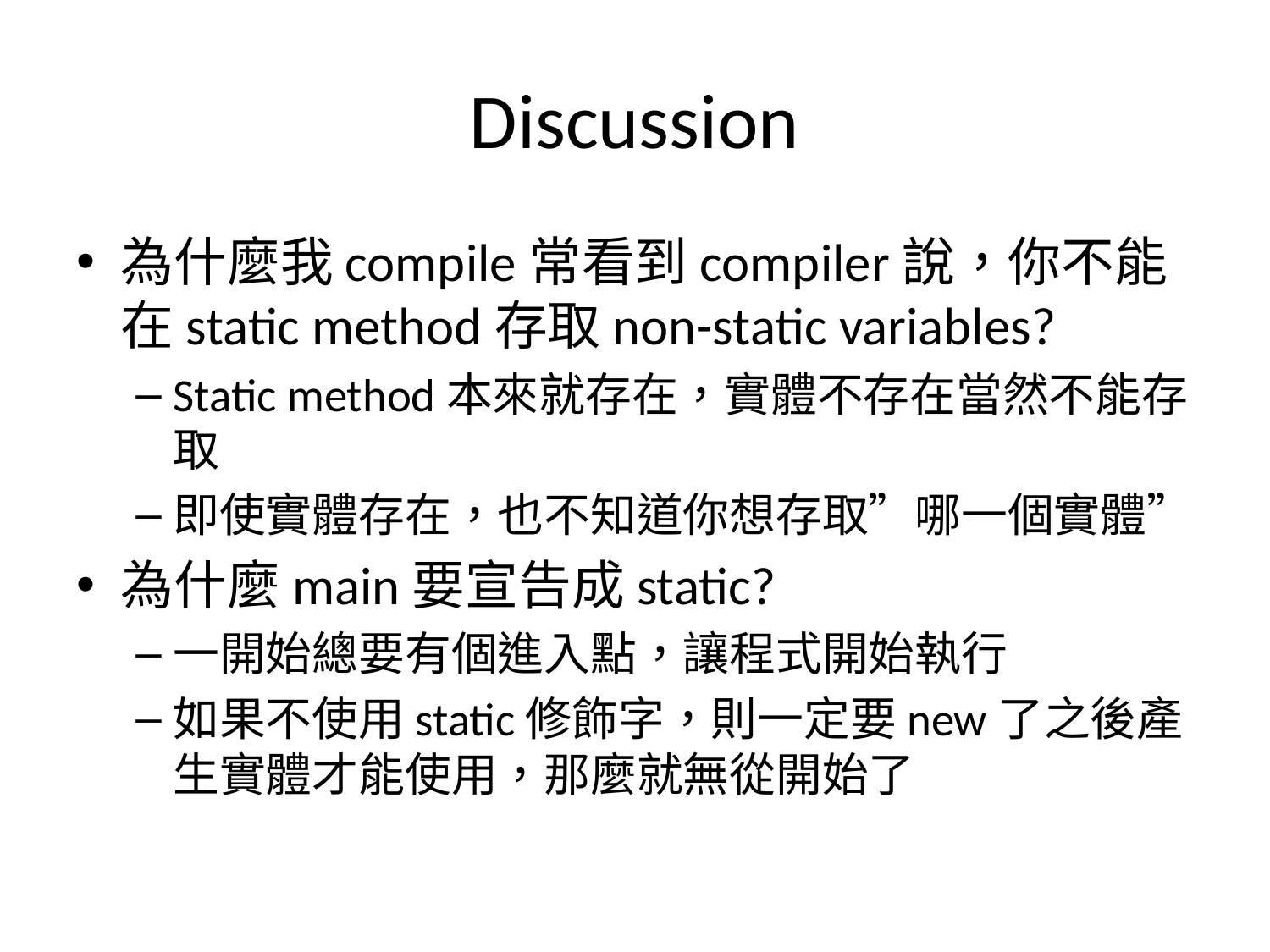

# Discussion
為什麼我compile常看到compiler說，你不能在static method存取non-static variables?
Static method本來就存在，實體不存在當然不能存取
即使實體存在，也不知道你想存取”哪一個實體”
為什麼main要宣告成static?
一開始總要有個進入點，讓程式開始執行
如果不使用static修飾字，則一定要new了之後產生實體才能使用，那麼就無從開始了